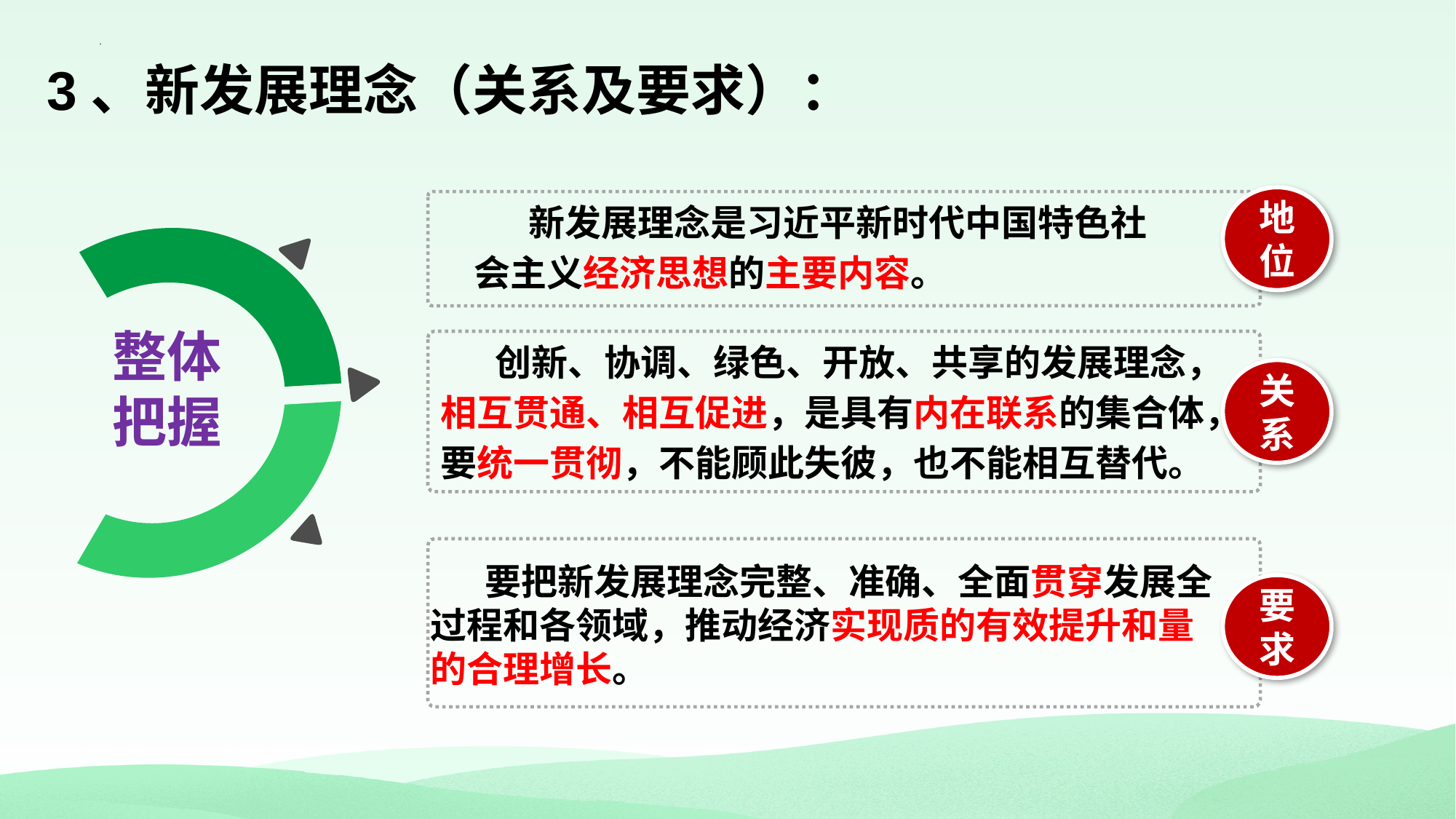

3、新发展理念（关系及要求）：
新发展理念是习近平新时代中国特色社会主义经济思想的主要内容。
地位

整体
把握
创新、协调、绿色、开放、共享的发展理念，相互贯通、相互促进，是具有内在联系的集合体，要统一贯彻，不能顾此失彼，也不能相互替代。

关系

要把新发展理念完整、准确、全面贯穿发展全过程和各领域，推动经济实现质的有效提升和量的合理增长。
要求